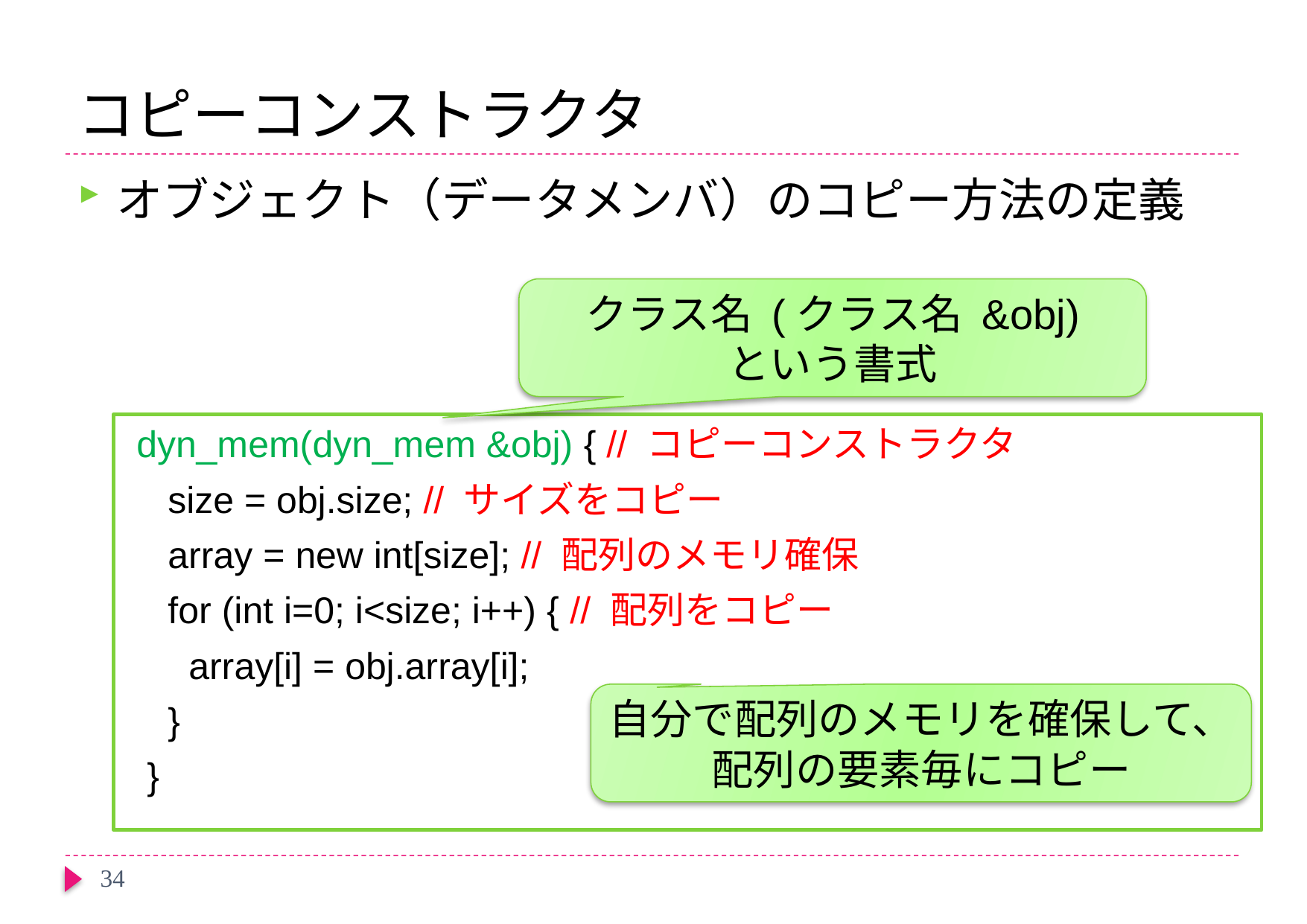

# コピーコンストラクタ
オブジェクト（データメンバ）のコピー方法の定義

クラス名 (クラス名 &obj)
という書式
 dyn_mem(dyn_mem &obj) { // コピーコンストラクタ
    size = obj.size; // サイズをコピー
    array = new int[size]; // 配列のメモリ確保
    for (int i=0; i<size; i++) { // 配列をコピー
      array[i] = obj.array[i];
    }
  }
自分で配列のメモリを確保して、
配列の要素毎にコピー
34